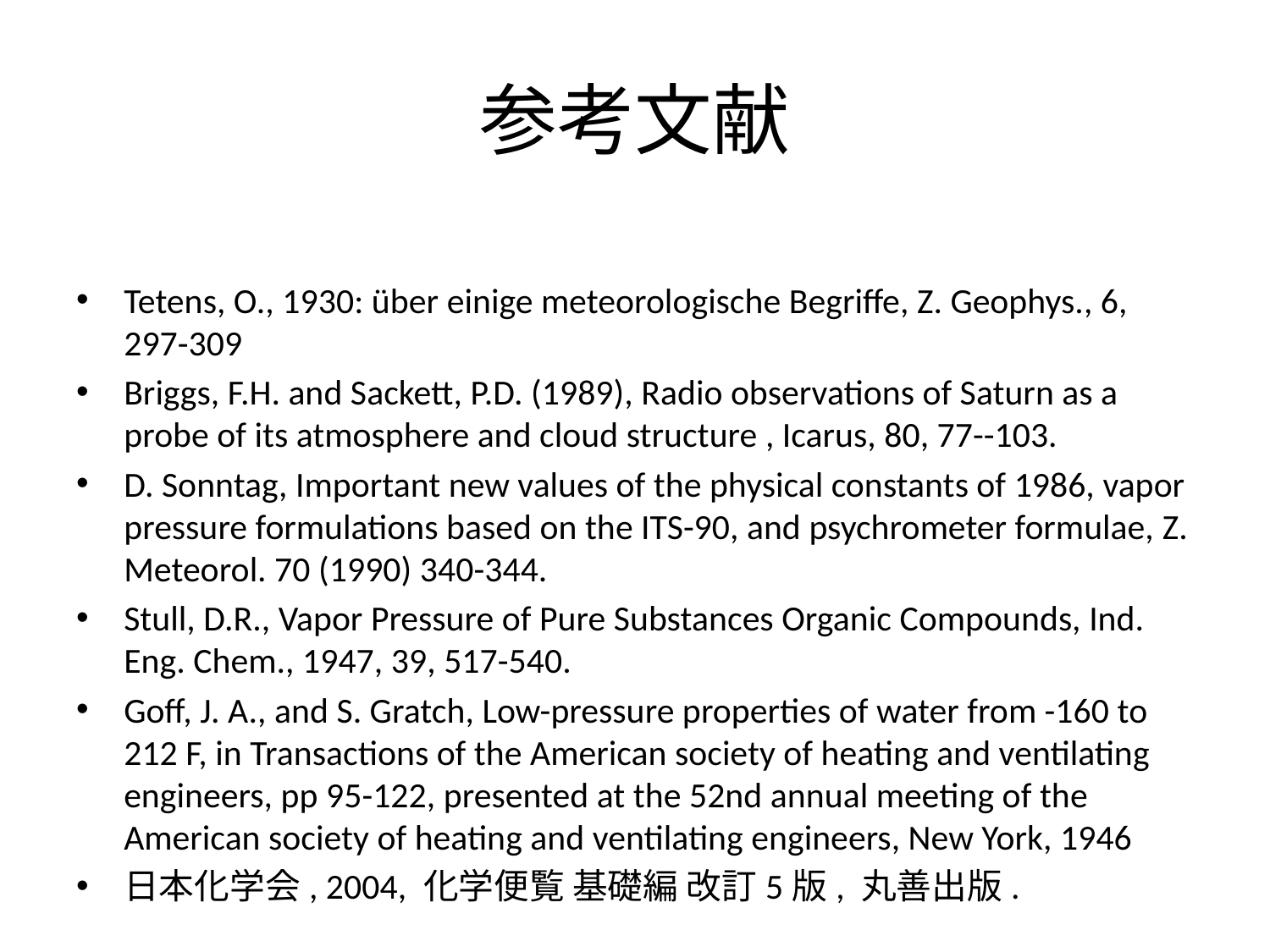

# 参考文献

Tetens, O., 1930: über einige meteorologische Begriffe, Z. Geophys., 6, 297-309
Briggs, F.H. and Sackett, P.D. (1989), Radio observations of Saturn as a probe of its atmosphere and cloud structure , Icarus, 80, 77--103.
D. Sonntag, Important new values of the physical constants of 1986, vapor pressure formulations based on the ITS-90, and psychrometer formulae, Z. Meteorol. 70 (1990) 340-344.
Stull, D.R., Vapor Pressure of Pure Substances Organic Compounds, Ind. Eng. Chem., 1947, 39, 517-540.
Goff, J. A., and S. Gratch, Low-pressure properties of water from -160 to 212 F, in Transactions of the American society of heating and ventilating engineers, pp 95-122, presented at the 52nd annual meeting of the American society of heating and ventilating engineers, New York, 1946
日本化学会, 2004, 化学便覧 基礎編 改訂5版, 丸善出版.